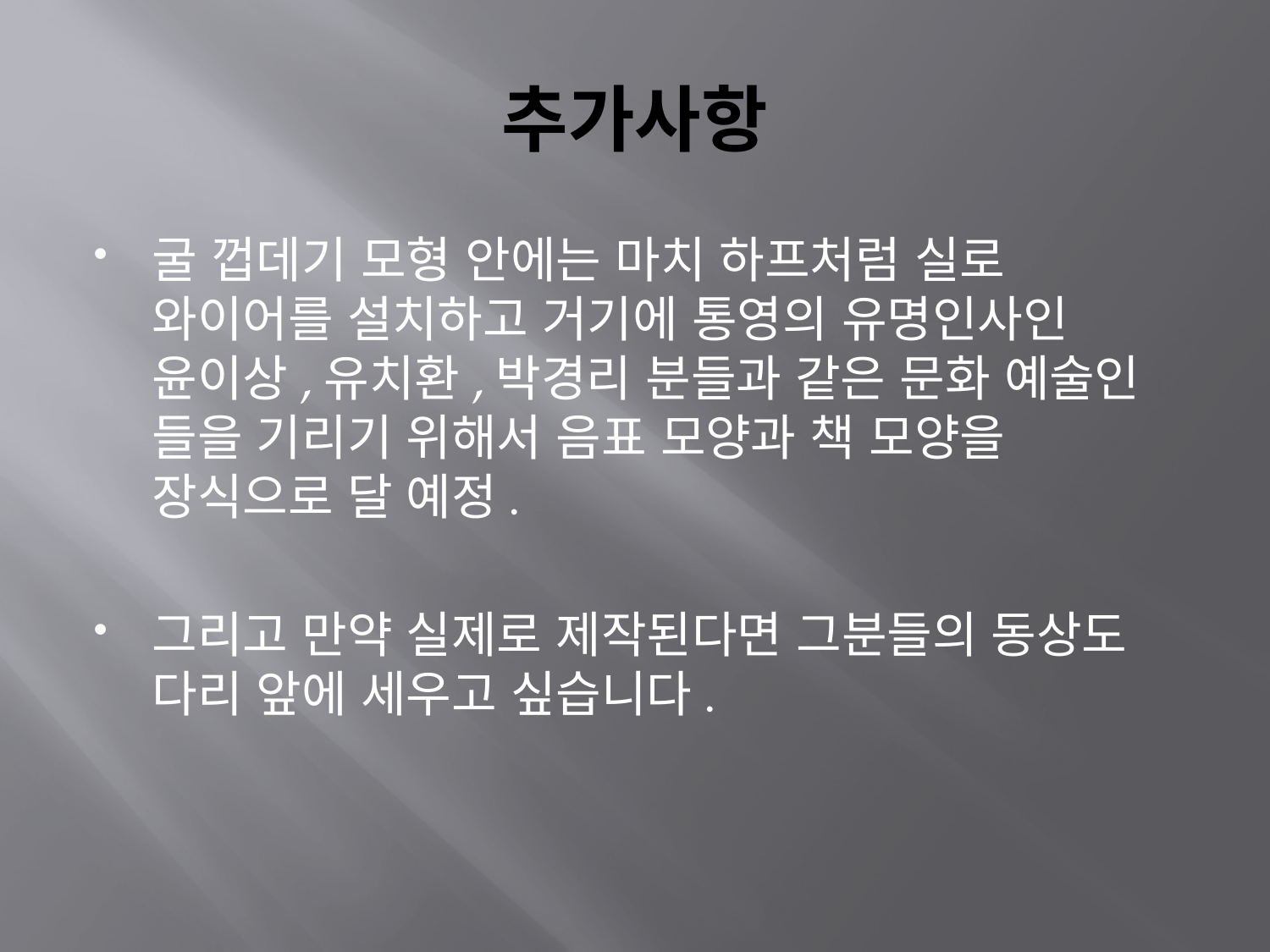

# 추가사항
굴 껍데기 모형 안에는 마치 하프처럼 실로 와이어를 설치하고 거기에 통영의 유명인사인 윤이상,유치환,박경리 분들과 같은 문화 예술인 들을 기리기 위해서 음표 모양과 책 모양을 장식으로 달 예정.

그리고 만약 실제로 제작된다면 그분들의 동상도 다리 앞에 세우고 싶습니다.